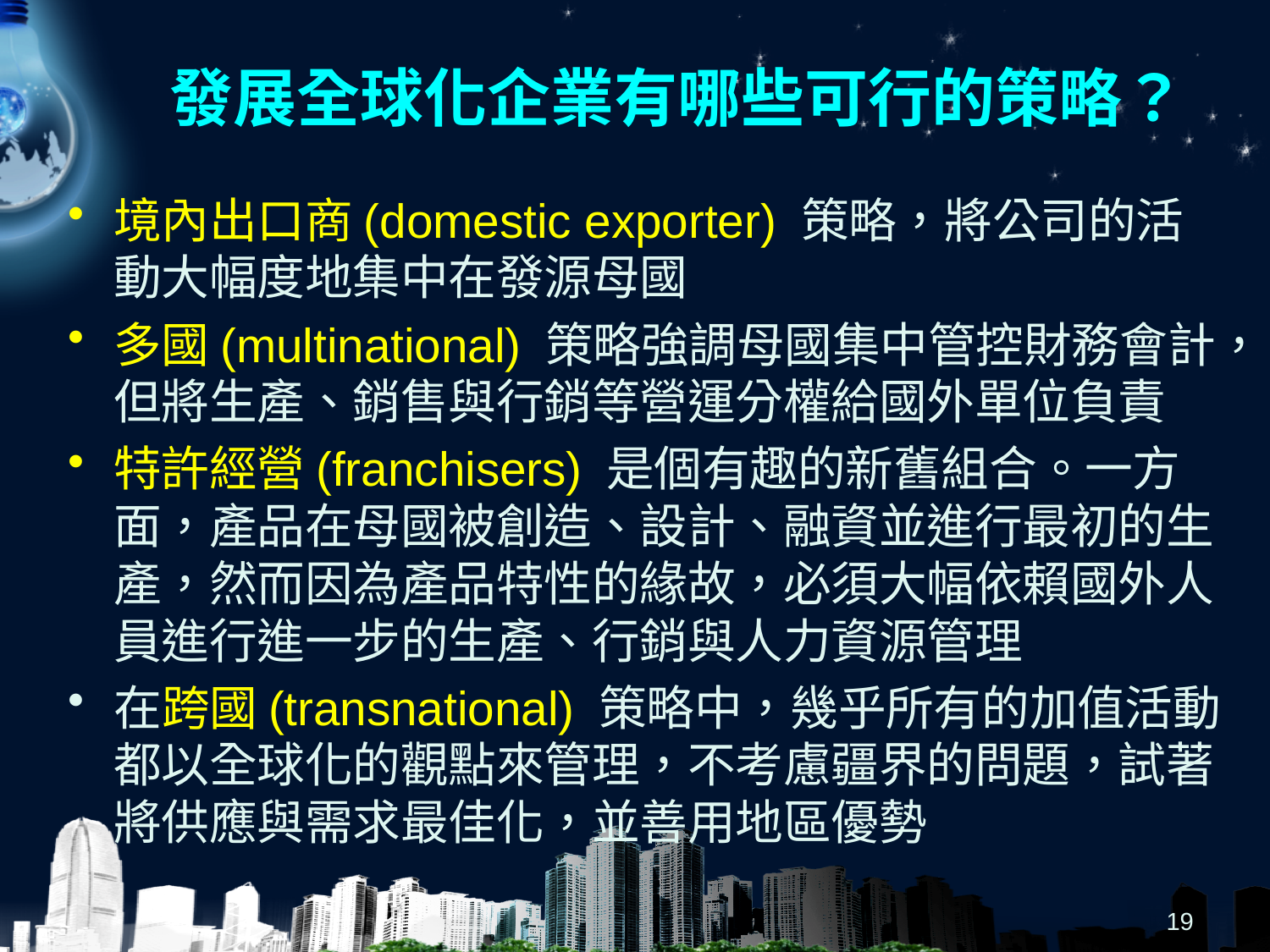

# 發展全球化企業有哪些可行的策略？
境內出口商(domestic exporter) 策略，將公司的活動大幅度地集中在發源母國
多國(multinational) 策略強調母國集中管控財務會計，但將生產、銷售與行銷等營運分權給國外單位負責
特許經營(franchisers) 是個有趣的新舊組合。一方面，產品在母國被創造、設計、融資並進行最初的生產，然而因為產品特性的緣故，必須大幅依賴國外人員進行進一步的生產、行銷與人力資源管理
在跨國(transnational) 策略中，幾乎所有的加值活動都以全球化的觀點來管理，不考慮疆界的問題，試著將供應與需求最佳化，並善用地區優勢
19